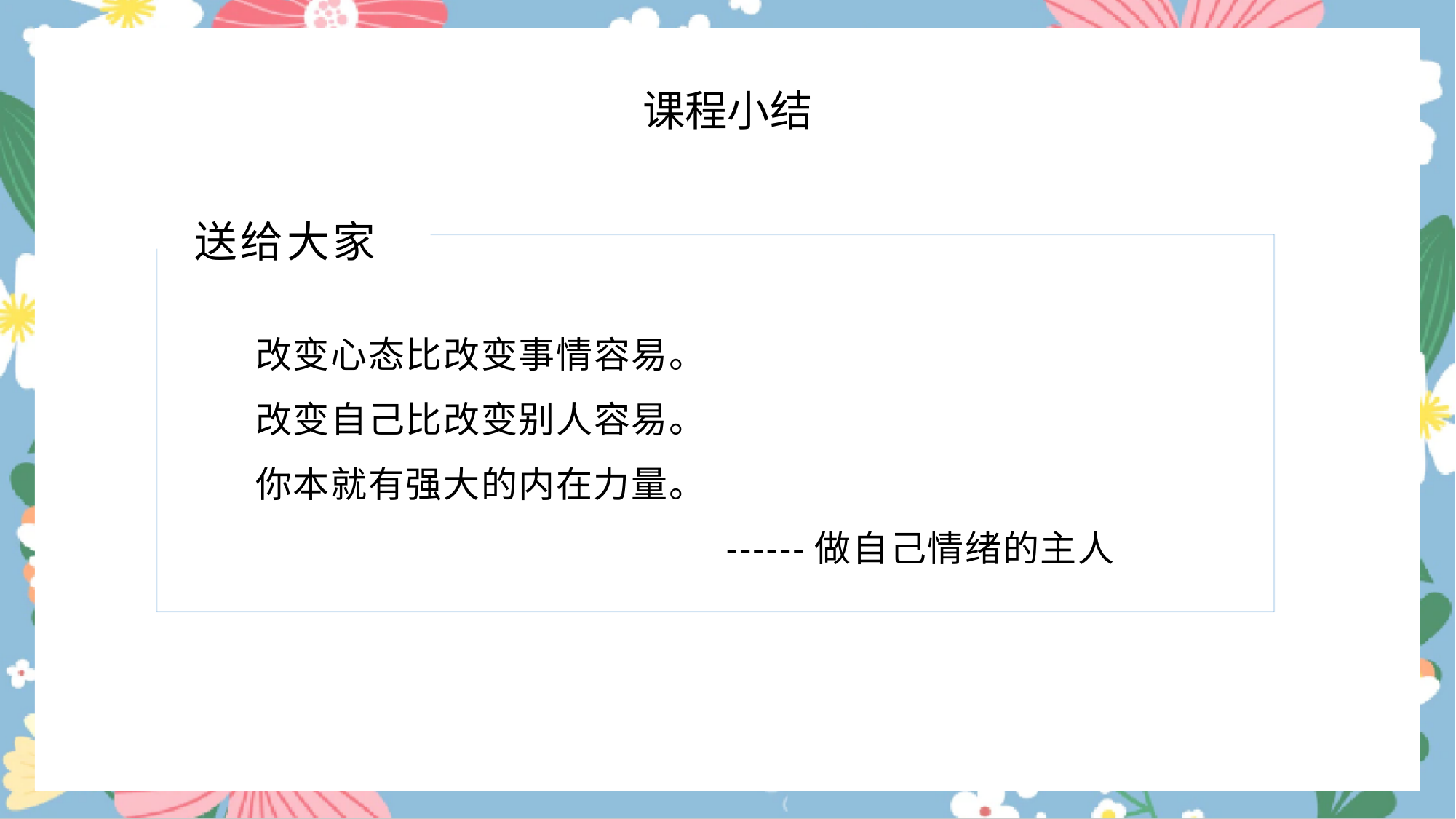

课程小结
送给大家
      改变心态比改变事情容易。
      改变自己比改变别人容易。
      你本就有强大的内在力量。
                                               ------做自己情绪的主人